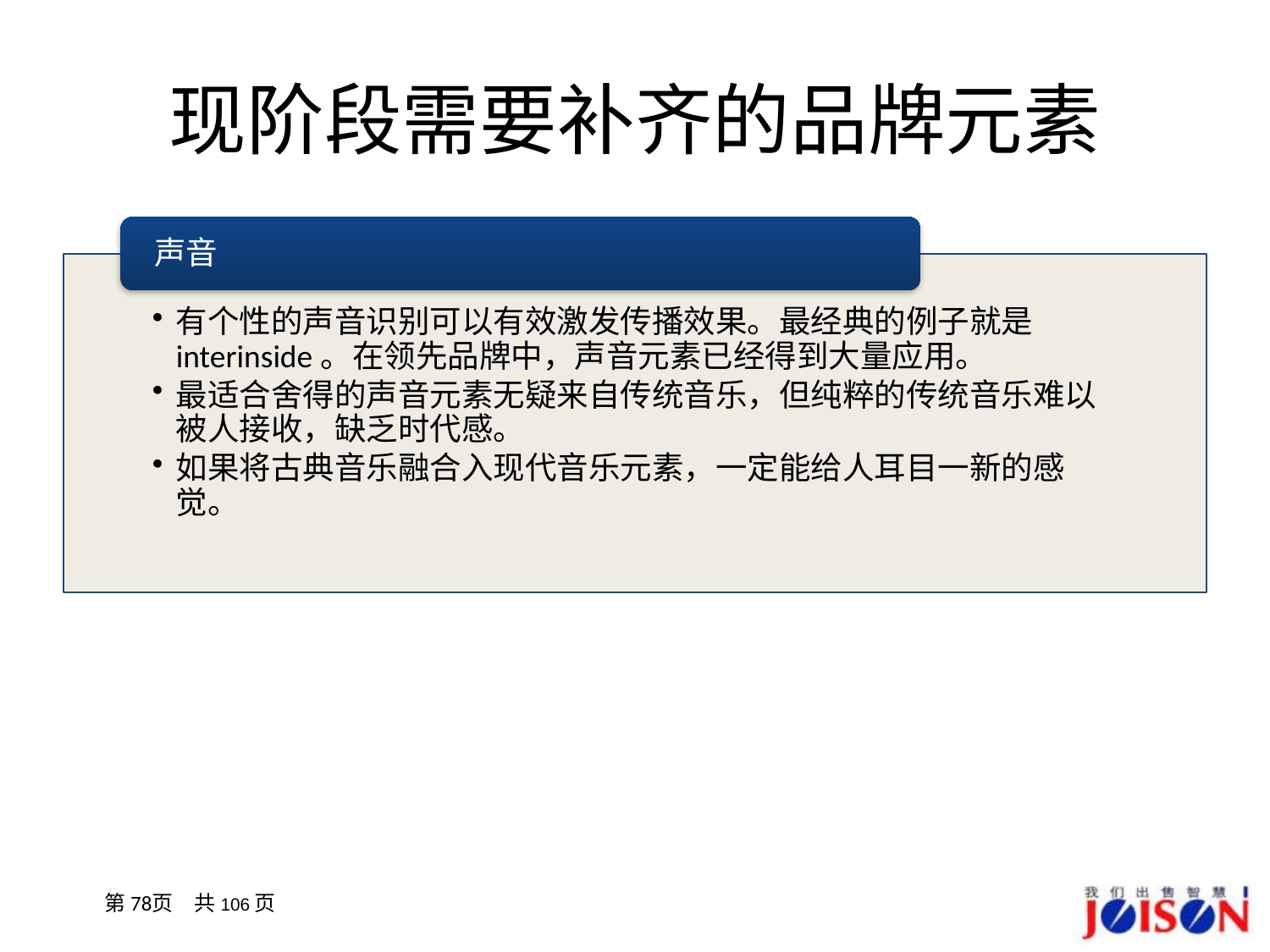

# 现阶段需要补齐的品牌元素
有个性的声音识别可以有效激发传播效果。最经典的例子就是interinside。在领先品牌中，声音元素已经得到大量应用。
最适合舍得的声音元素无疑来自传统音乐，但纯粹的传统音乐难以被人接收，缺乏时代感。
如果将古典音乐融合入现代音乐元素，一定能给人耳目一新的感觉。
声音